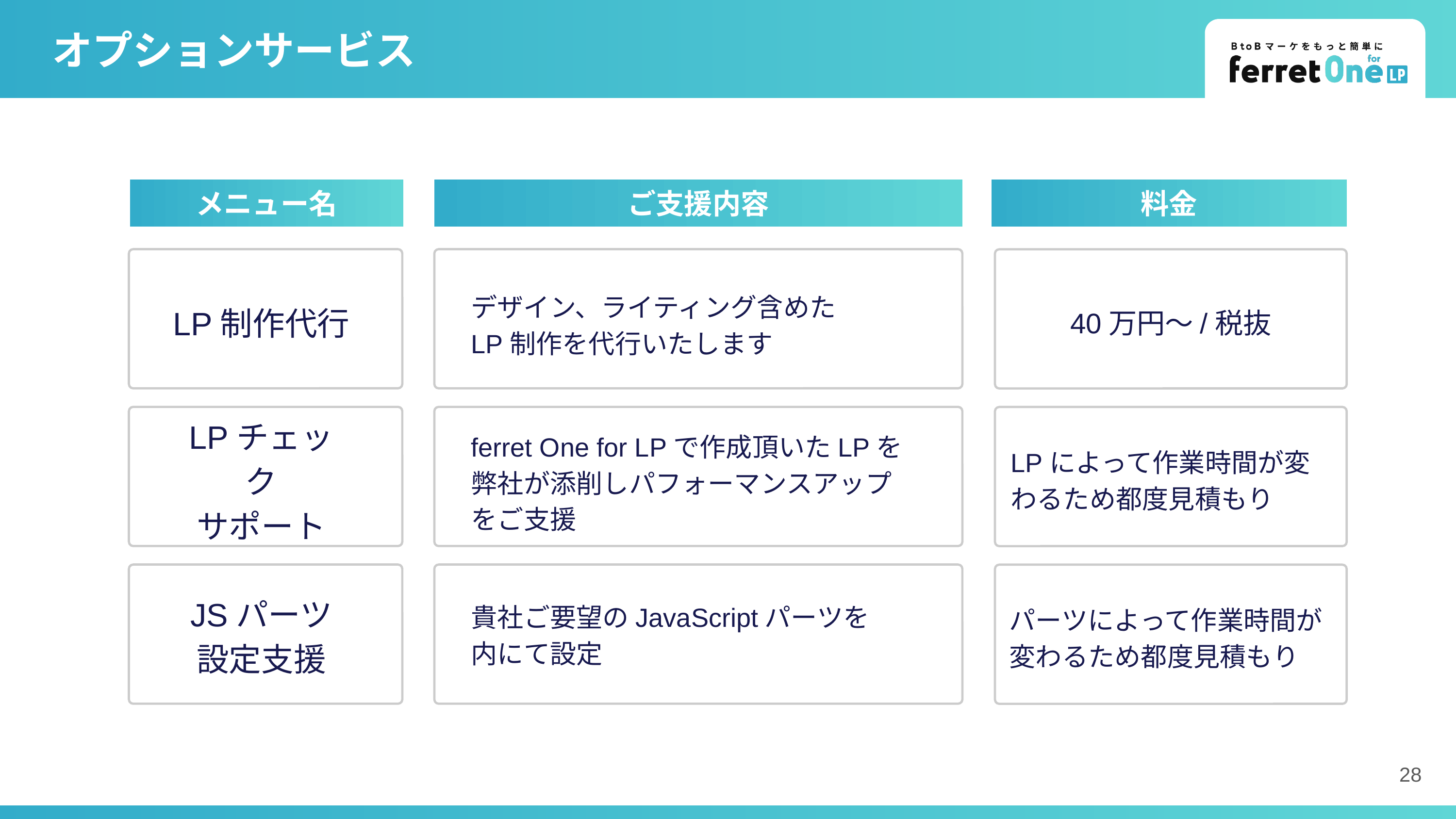

# オプションサービス
メニュー名
ご支援内容
料金

LP制作代行
40万円〜/税抜
デザイン、ライティング含めた
LP制作を代行いたします

LPによって作業時間が変わるため都度見積もり
LPチェック
サポート
ferret One for LPで作成頂いたLPを
弊社が添削しパフォーマンスアップをご支援

貴社ご要望のJavaScriptパーツを
内にて設定
JSパーツ
設定支援
パーツによって作業時間が変わるため都度見積もり
28